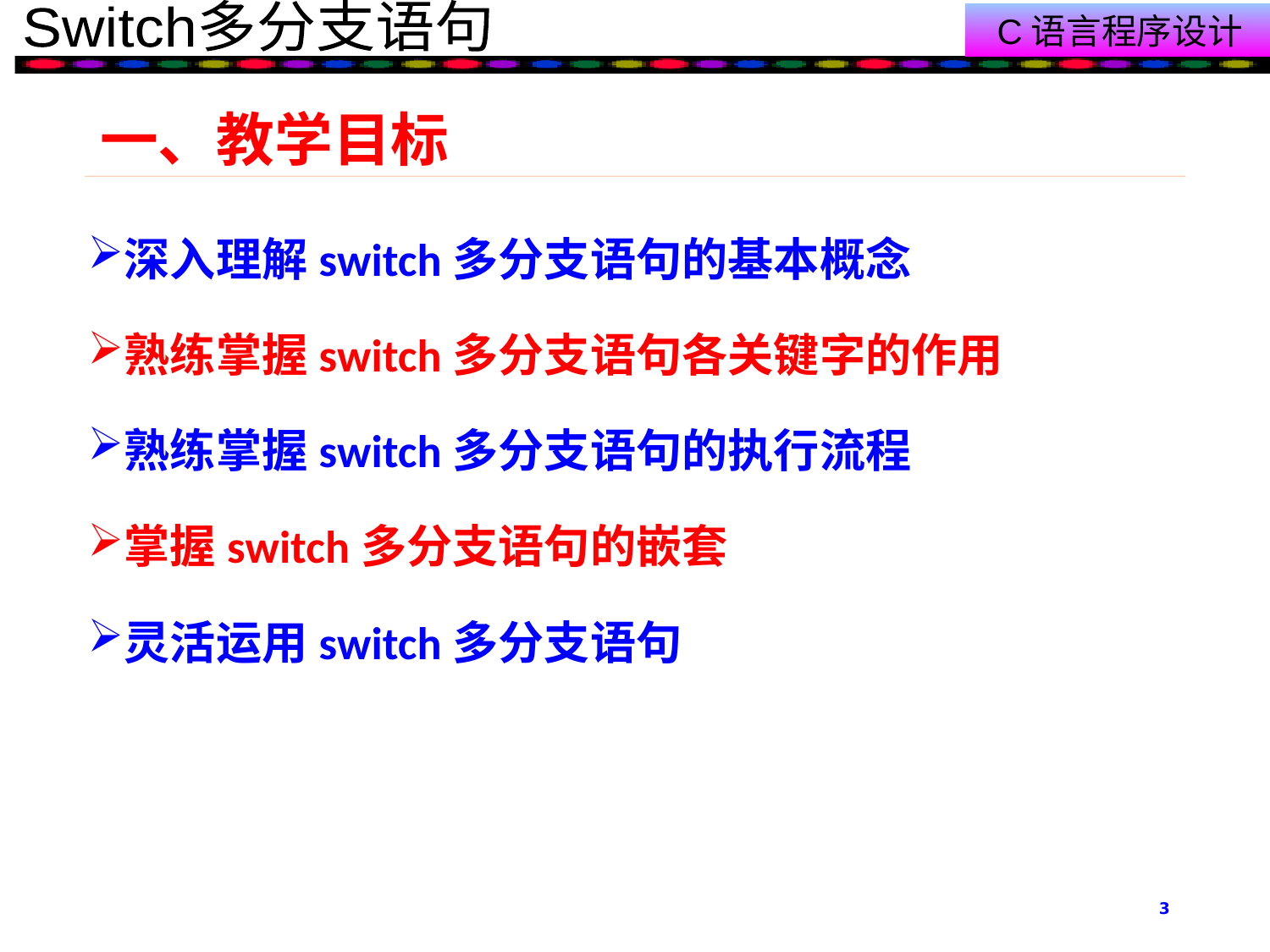

# 一、教学目标
深入理解switch多分支语句的基本概念
熟练掌握switch多分支语句各关键字的作用
熟练掌握switch多分支语句的执行流程
掌握switch多分支语句的嵌套
灵活运用switch多分支语句

3